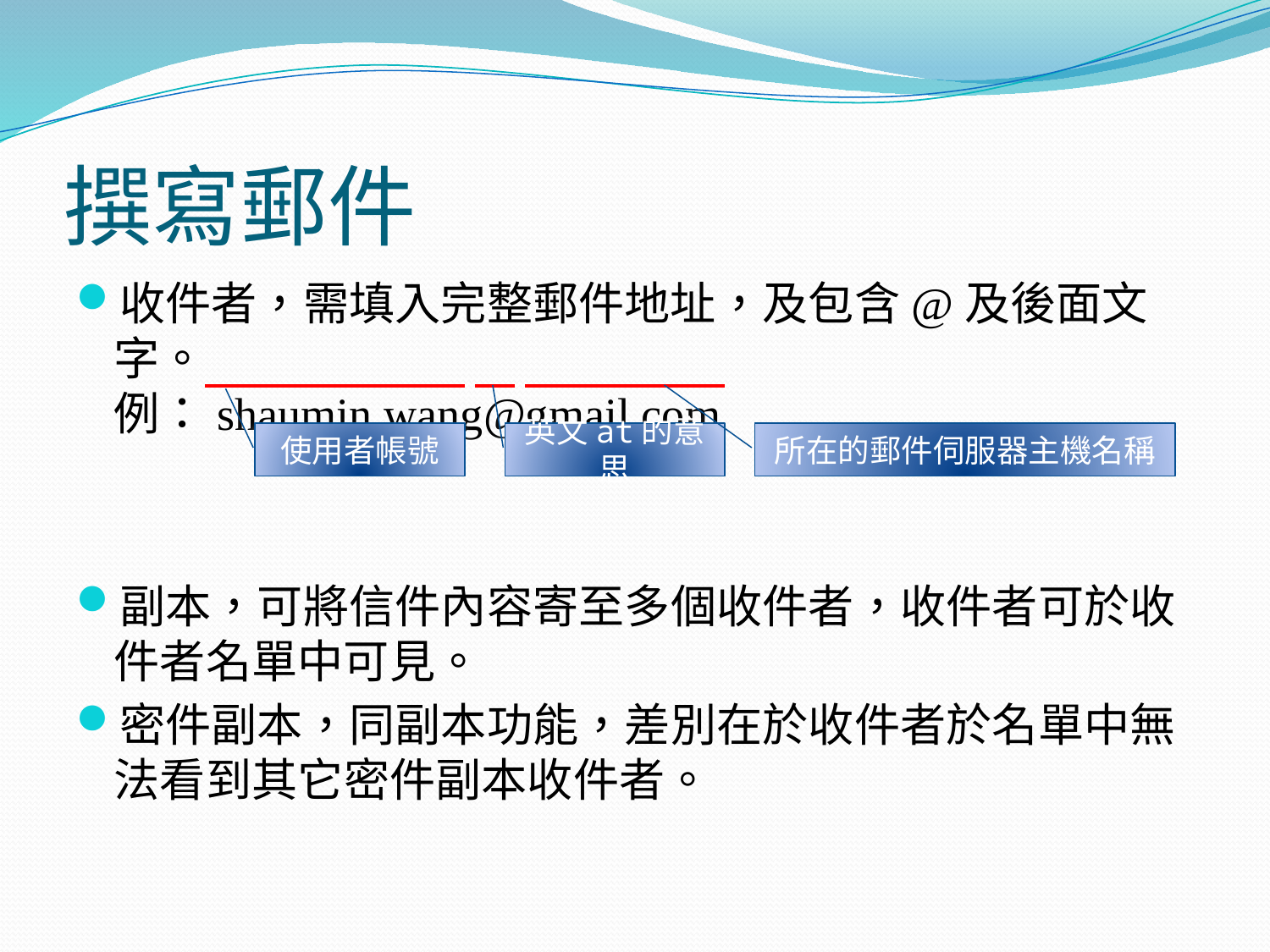

# 撰寫郵件
收件者，需填入完整郵件地址，及包含@及後面文字。
例：shaumin.wang@gmail.com

副本，可將信件內容寄至多個收件者，收件者可於收件者名單中可見。
密件副本，同副本功能，差別在於收件者於名單中無法看到其它密件副本收件者。
使用者帳號
英文at的意思
所在的郵件伺服器主機名稱